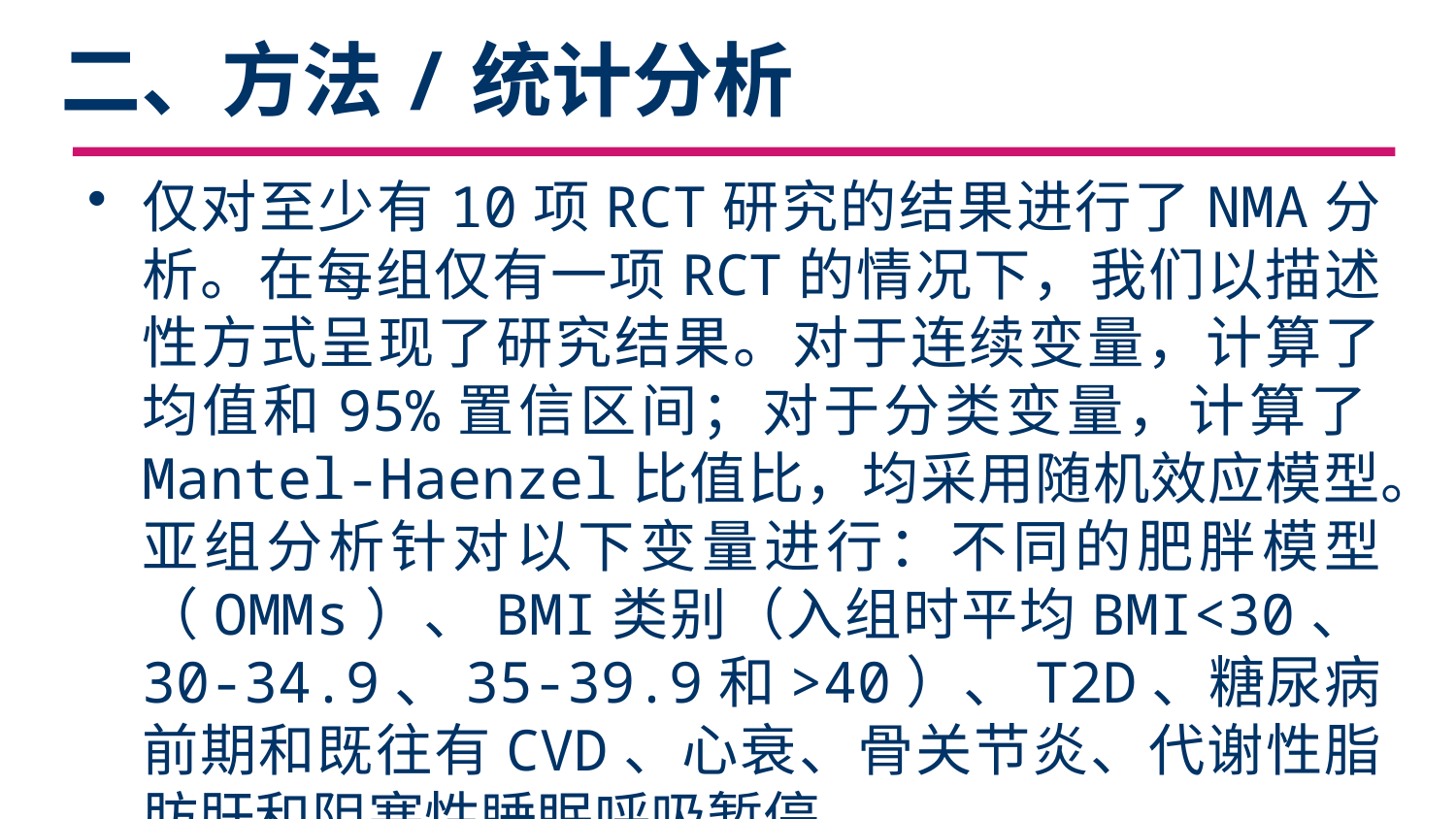

# 二、方法/统计分析

仅对至少有10项RCT研究的结果进行了NMA分析。在每组仅有一项RCT的情况下，我们以描述性方式呈现了研究结果。对于连续变量，计算了均值和95%置信区间；对于分类变量，计算了Mantel-Haenzel比值比，均采用随机效应模型。亚组分析针对以下变量进行：不同的肥胖模型（OMMs）、BMI类别（入组时平均BMI<30、30-34.9、35-39.9和>40）、T2D、糖尿病前期和既往有CVD、心衰、骨关节炎、代谢性脂肪肝和阻塞性睡眠呼吸暂停。